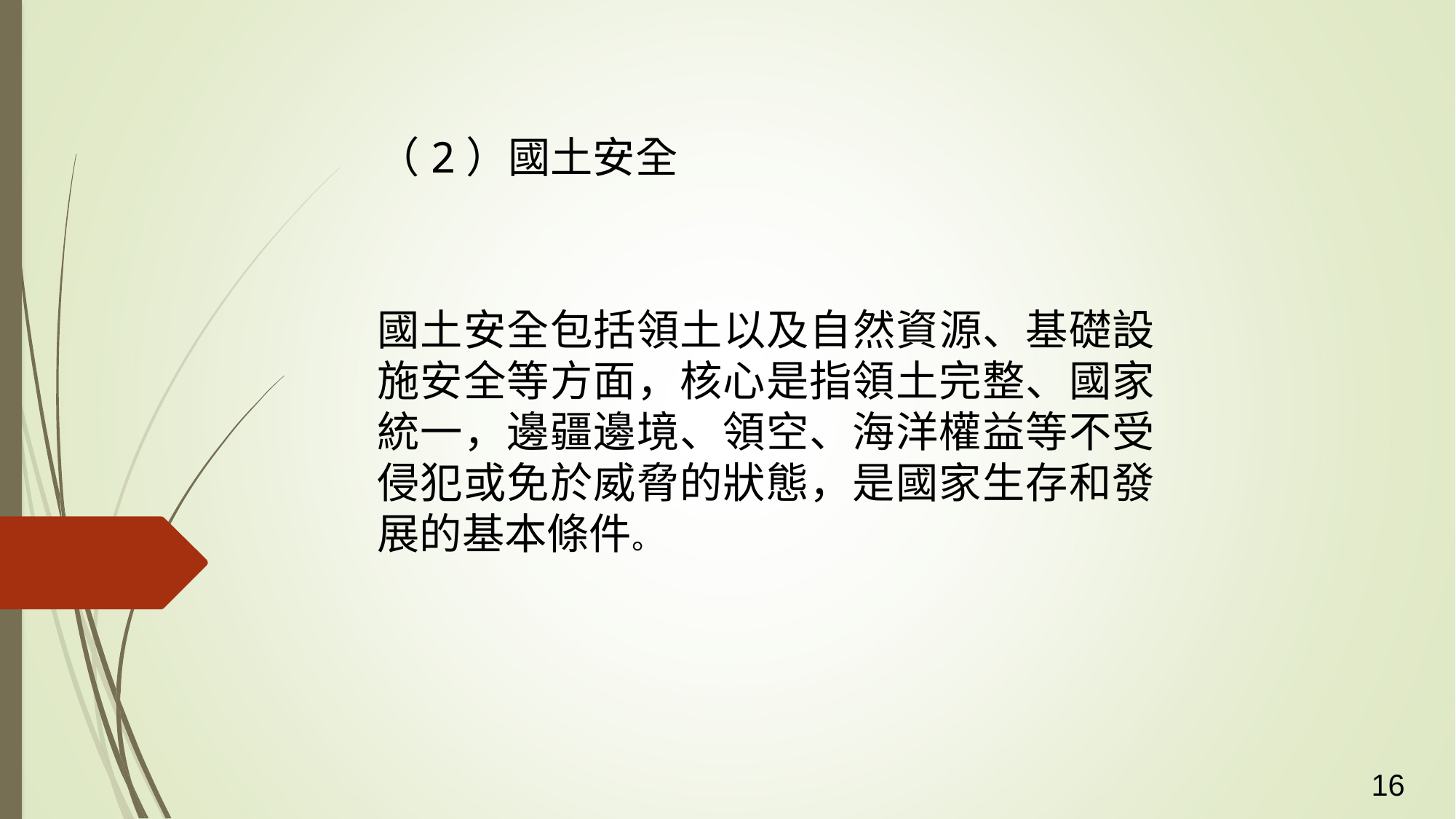

# （2）國土安全
國土安全包括領土以及自然資源、基礎設施安全等方面，核心是指領土完整、國家統一，邊疆邊境、領空、海洋權益等不受侵犯或免於威脅的狀態，是國家生存和發展的基本條件。
16